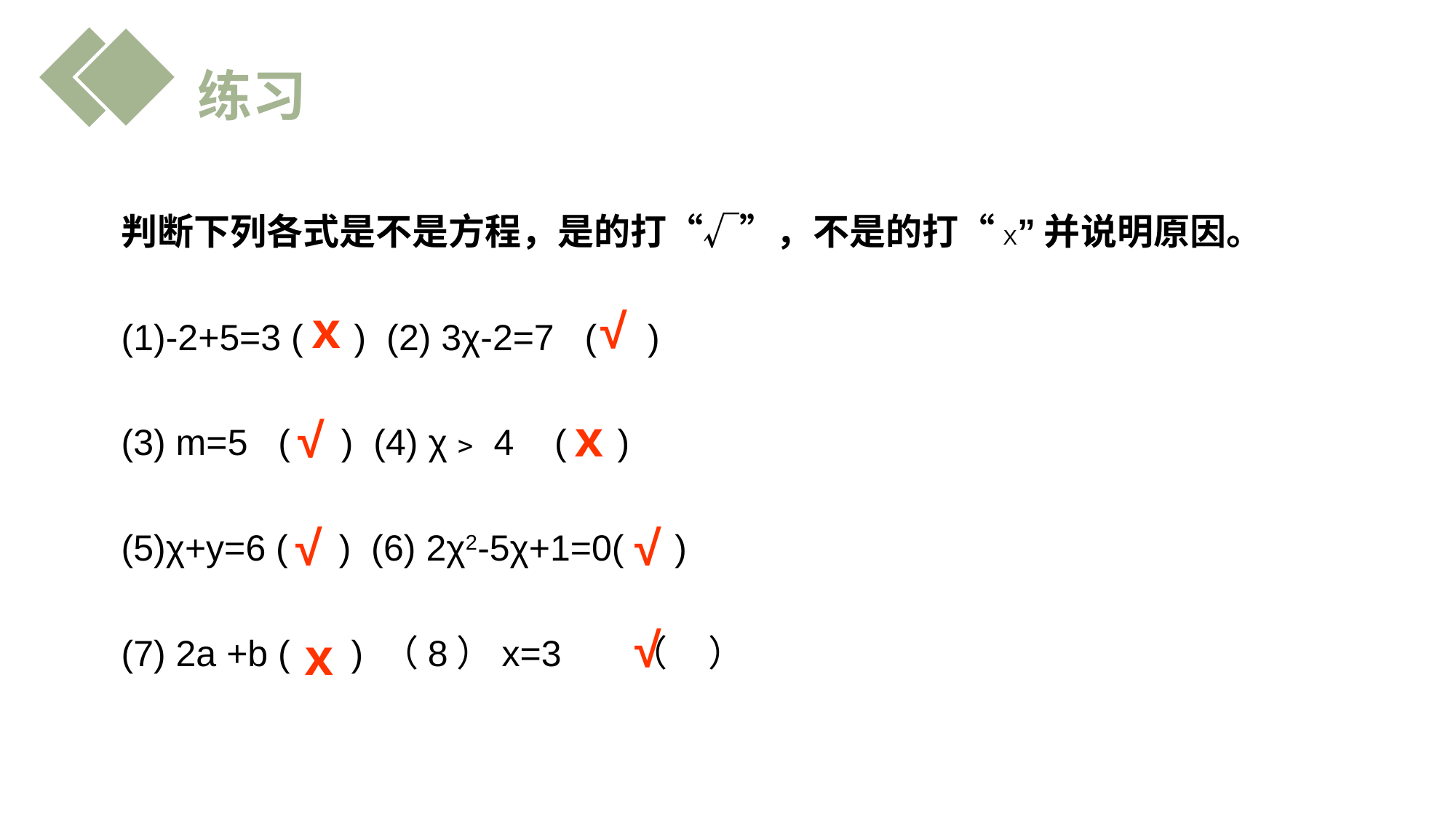

练习
判断下列各式是不是方程，是的打“√”，不是的打“X”并说明原因。
(1)-2+5=3 (     )  (2) 3χ-2=7   (     )
(3) m=5   (     )  (4) χ﹥ 4    (     )
(5)χ+y=6 (     )  (6) 2χ2-5χ+1=0(     )
(7) 2a +b (      ) （8）x=3      （     ）
√
ｘ
ｘ
√
√
√
√
ｘ